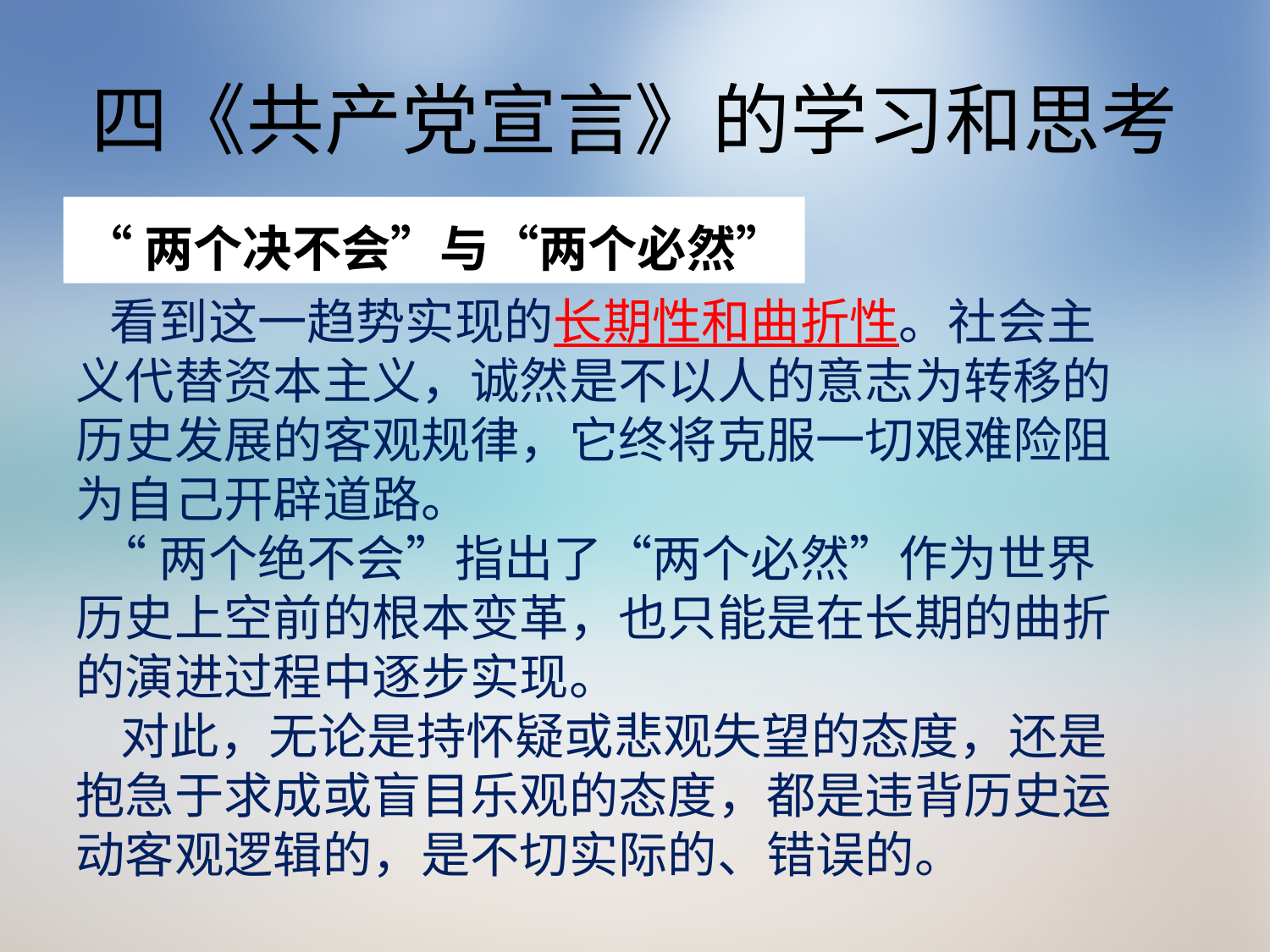

# 四《共产党宣言》的学习和思考
“两个决不会”与“两个必然”
  看到这一趋势实现的长期性和曲折性。社会主义代替资本主义，诚然是不以人的意志为转移的历史发展的客观规律，它终将克服一切艰难险阻为自己开辟道路。
  “两个绝不会”指出了“两个必然”作为世界历史上空前的根本变革，也只能是在长期的曲折的演进过程中逐步实现。
   对此，无论是持怀疑或悲观失望的态度，还是抱急于求成或盲目乐观的态度，都是违背历史运动客观逻辑的，是不切实际的、错误的。